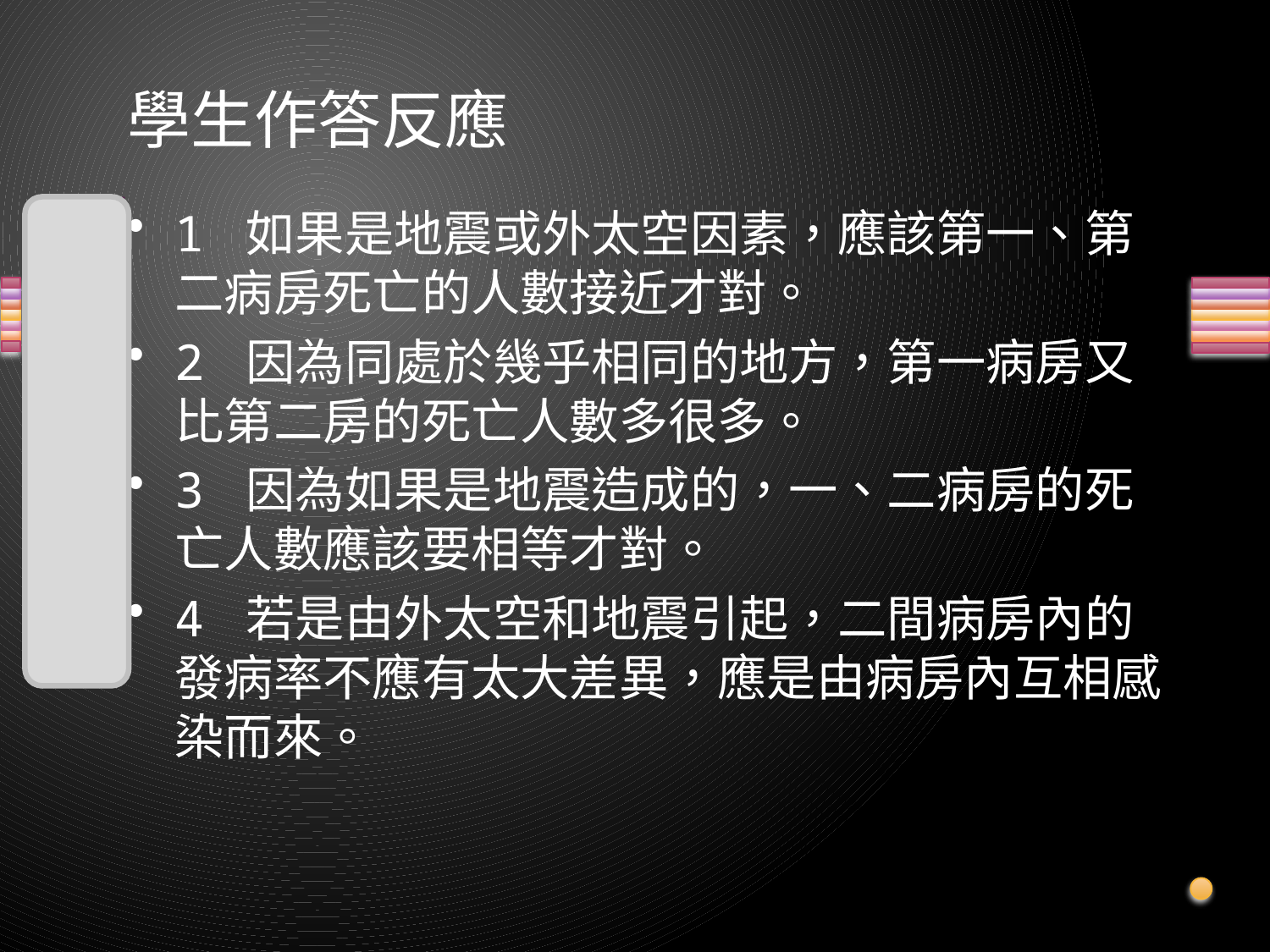

# 學生作答反應
1 如果是地震或外太空因素，應該第一、第二病房死亡的人數接近才對。
2 因為同處於幾乎相同的地方，第一病房又比第二房的死亡人數多很多。
3 因為如果是地震造成的，一、二病房的死亡人數應該要相等才對。
4 若是由外太空和地震引起，二間病房內的發病率不應有太大差異，應是由病房內互相感染而來。

21
21
21
21